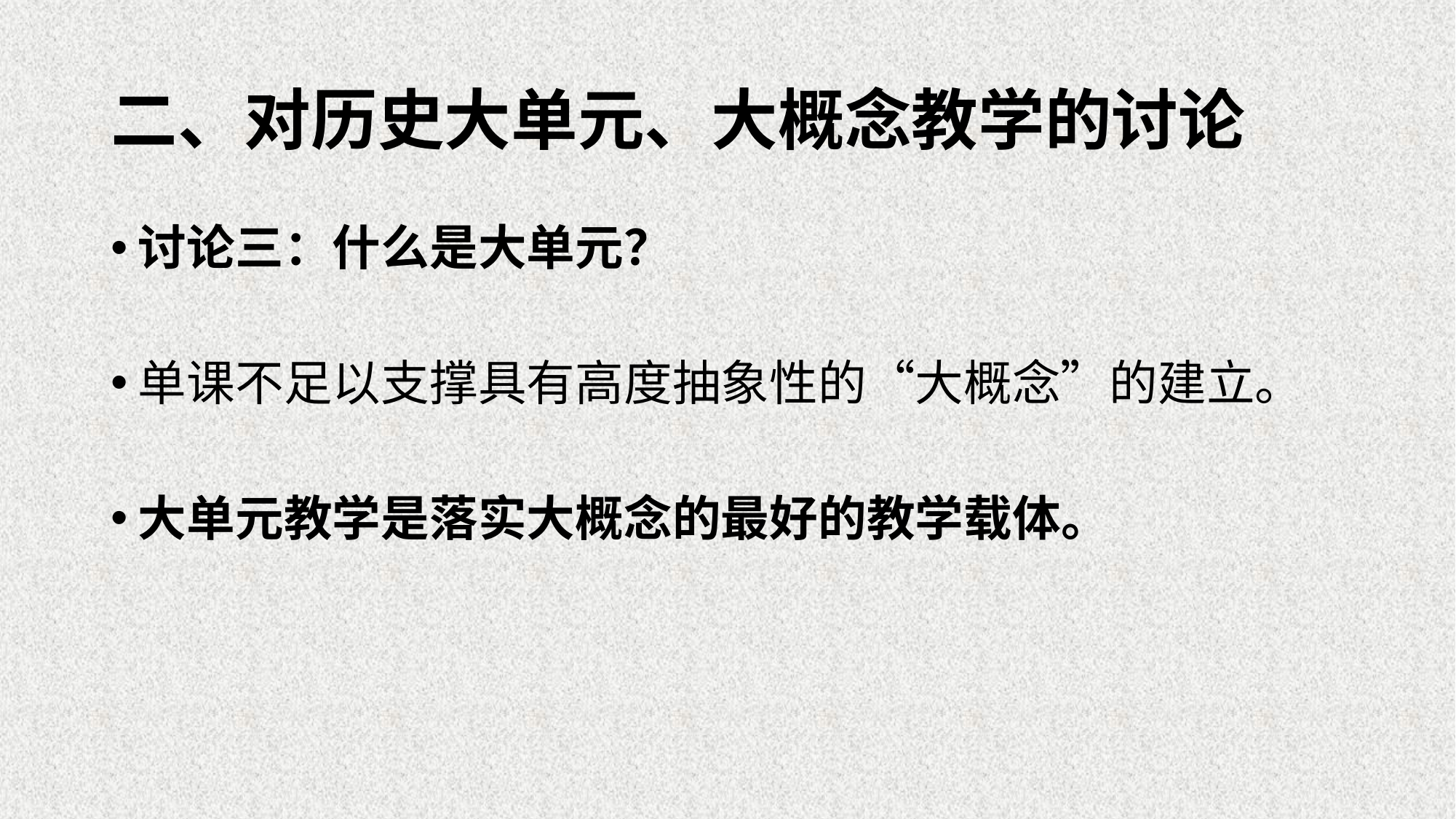

# 二、对历史大单元、大概念教学的讨论
讨论三：什么是大单元？

单课不足以支撑具有高度抽象性的“大概念”的建立。

大单元教学是落实大概念的最好的教学载体。